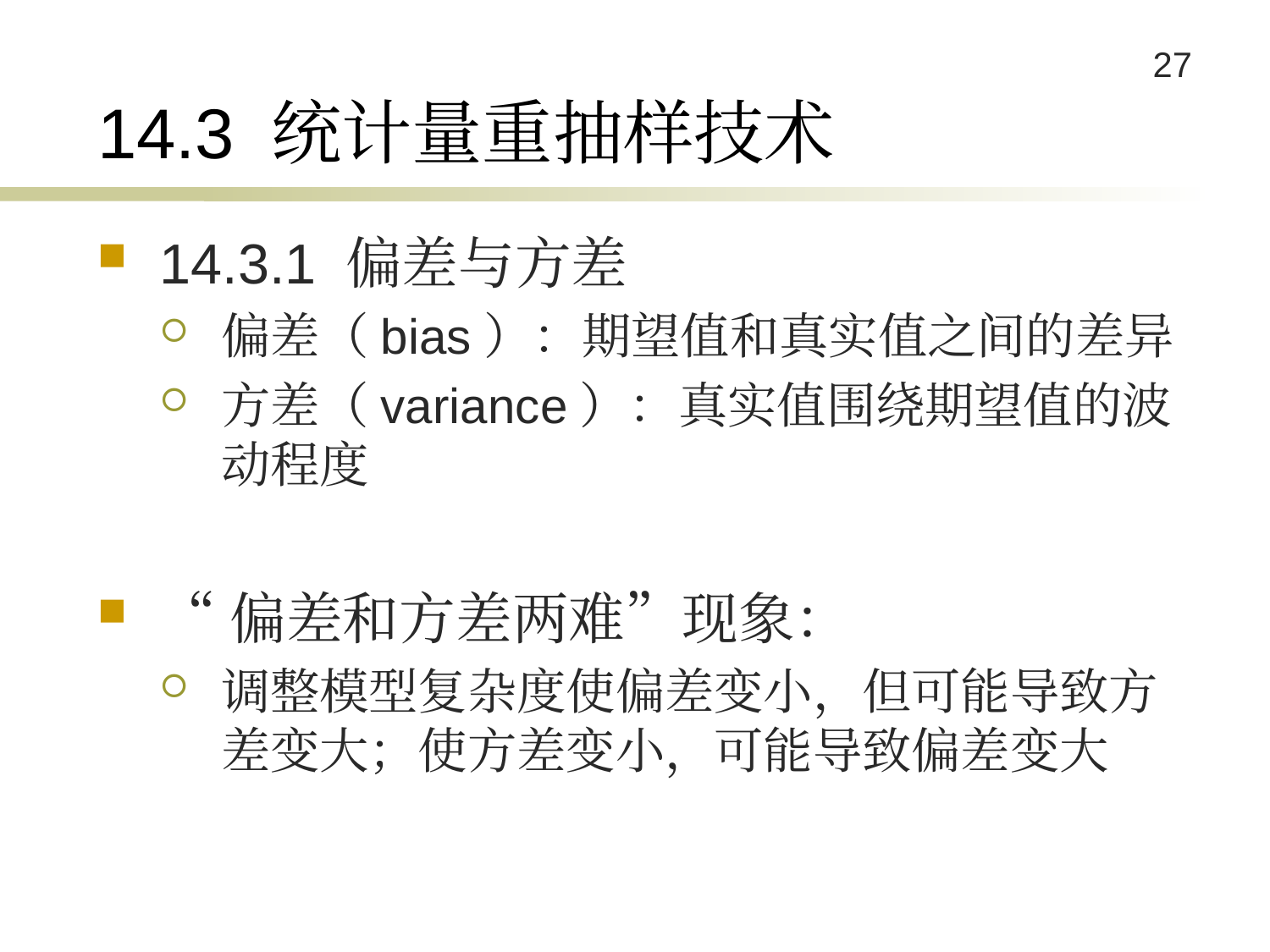

# 14.3 统计量重抽样技术
14.3.1 偏差与方差
偏差（bias）：期望值和真实值之间的差异
方差（variance）：真实值围绕期望值的波动程度

“偏差和方差两难”现象：
调整模型复杂度使偏差变小，但可能导致方差变大；使方差变小，可能导致偏差变大